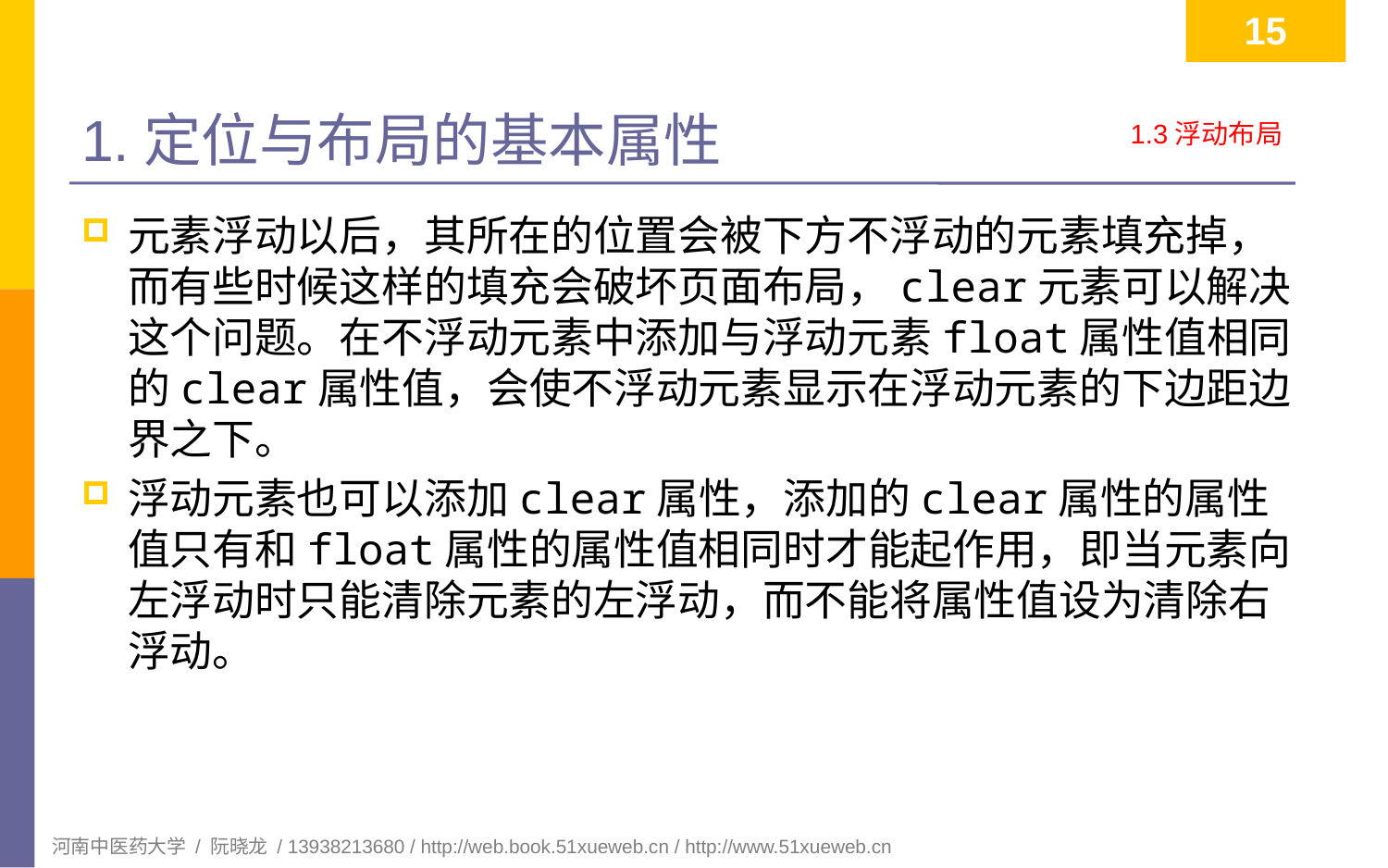

15
# 1.定位与布局的基本属性
1.3浮动布局
元素浮动以后，其所在的位置会被下方不浮动的元素填充掉，而有些时候这样的填充会破坏页面布局，clear元素可以解决这个问题。在不浮动元素中添加与浮动元素float属性值相同的clear属性值，会使不浮动元素显示在浮动元素的下边距边界之下。
浮动元素也可以添加clear属性，添加的clear属性的属性值只有和float属性的属性值相同时才能起作用，即当元素向左浮动时只能清除元素的左浮动，而不能将属性值设为清除右浮动。